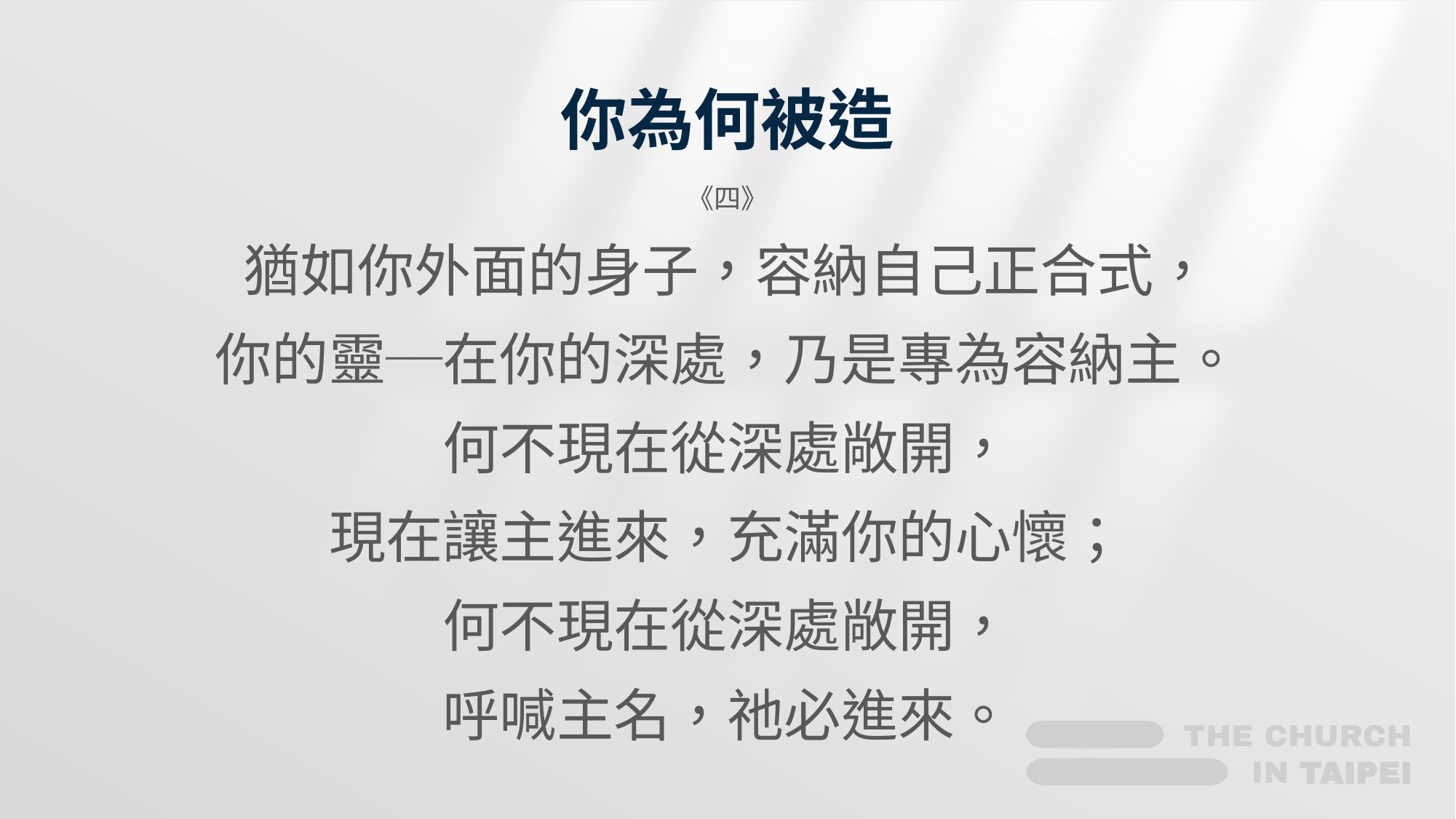

# 你為何被造
《四》
猶如你外面的身子，容納自己正合式，
你的靈─在你的深處，乃是專為容納主。
何不現在從深處敞開，
現在讓主進來，充滿你的心懷；
何不現在從深處敞開，
呼喊主名，祂必進來。
THE CHURCH IN TAIPEI